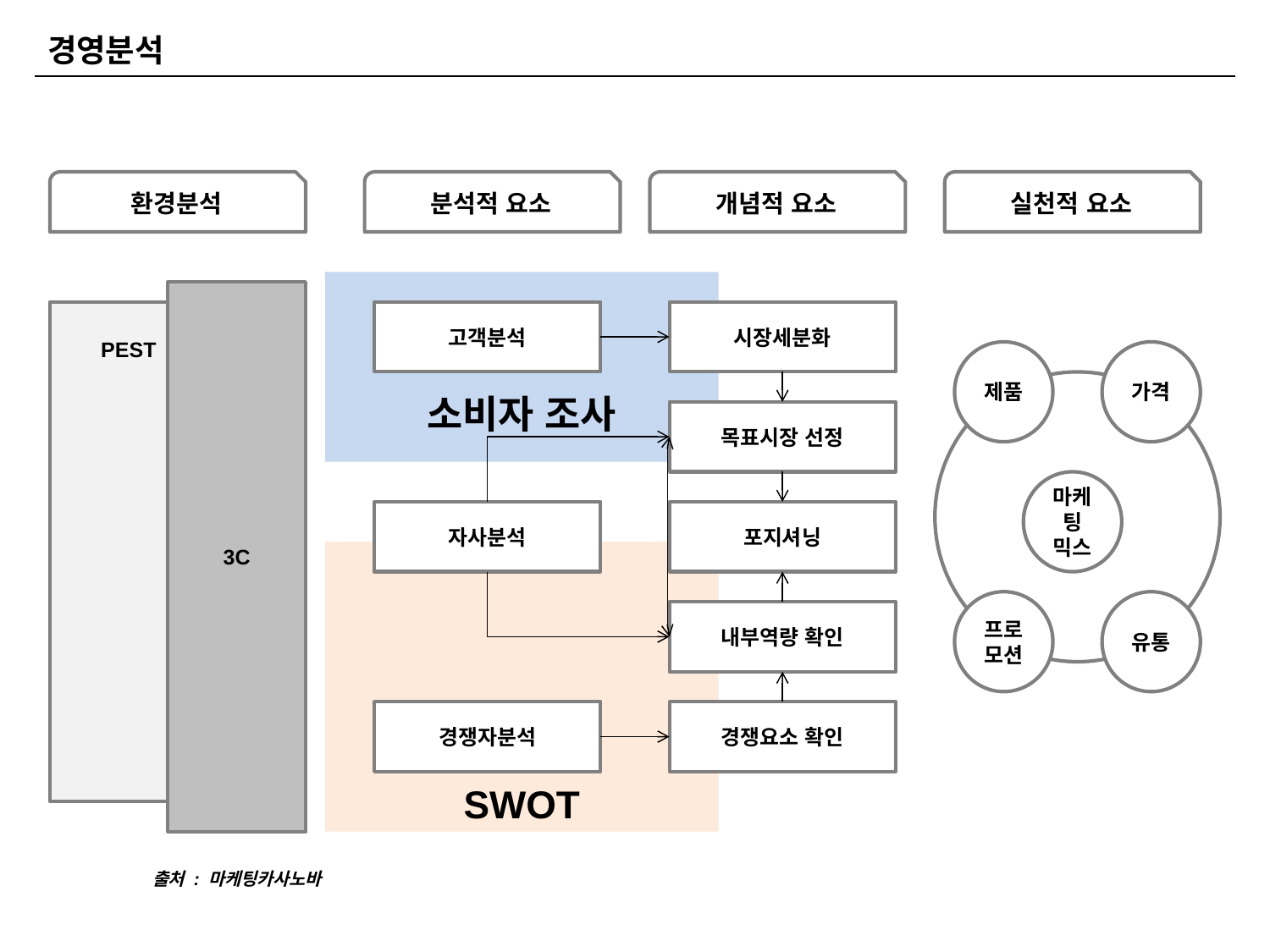

경영분석
환경분석
분석적 요소
개념적 요소
실천적 요소

소비자 조사
3C
PEST

고객분석
시장세분화
제품
가격

목표시장 선정
마케팅
믹스
자사분석
포지셔닝

SWOT
프로모션
유통
내부역량 확인
경쟁자분석
경쟁요소 확인
출처 : 마케팅카사노바